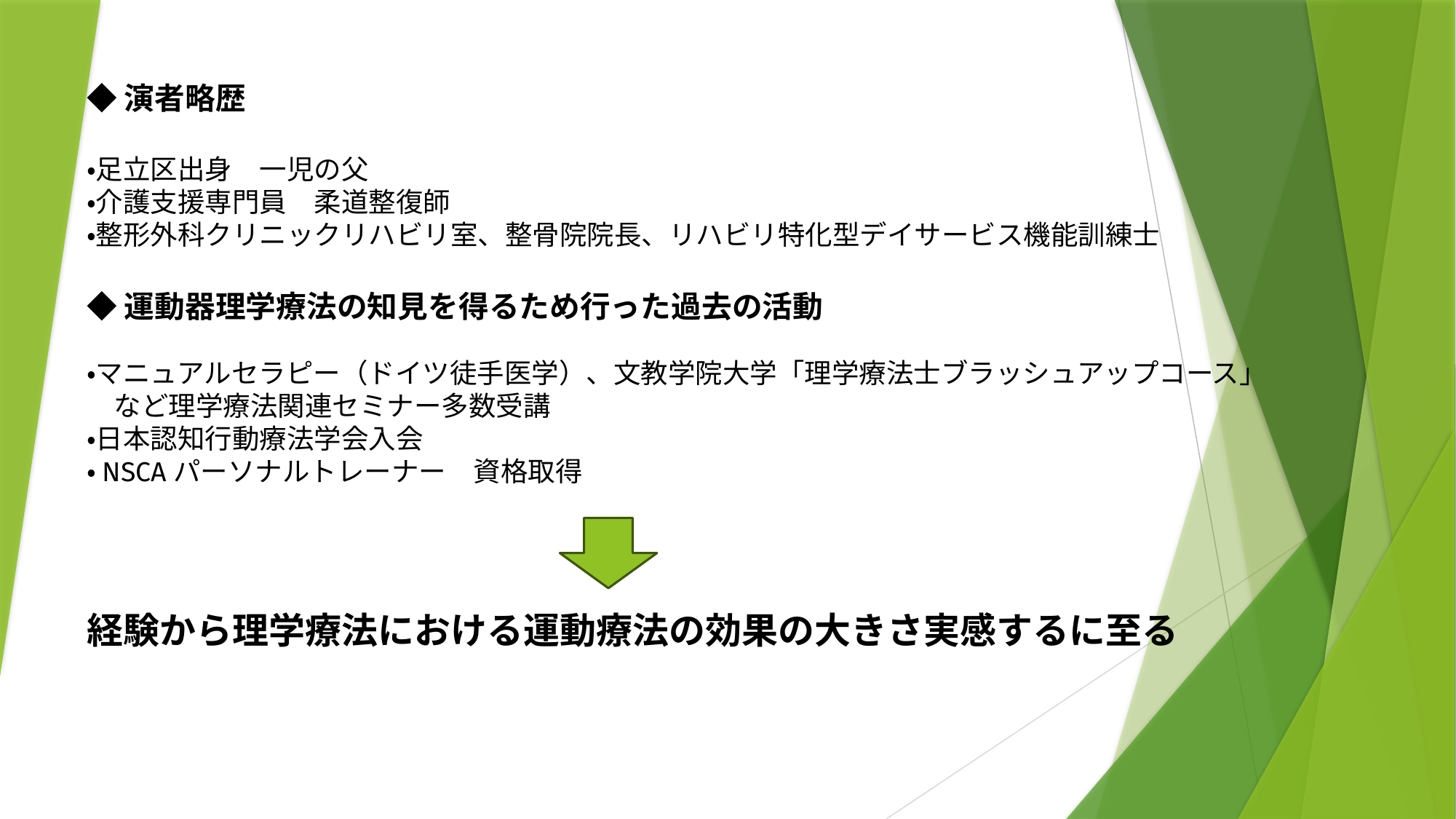

◆演者略歴

・足立区出身　一児の父
・介護支援専門員　柔道整復師
・整形外科クリニックリハビリ室、整骨院院長、リハビリ特化型デイサービス機能訓練士

◆運動器理学療法の知見を得るため行った過去の活動

・マニュアルセラピー（ドイツ徒手医学）、文教学院大学「理学療法士ブラッシュアップコース」
　など理学療法関連セミナー多数受講
・日本認知行動療法学会入会
・NSCAパーソナルトレーナー　資格取得

経験から理学療法における運動療法の効果の大きさ実感するに至る